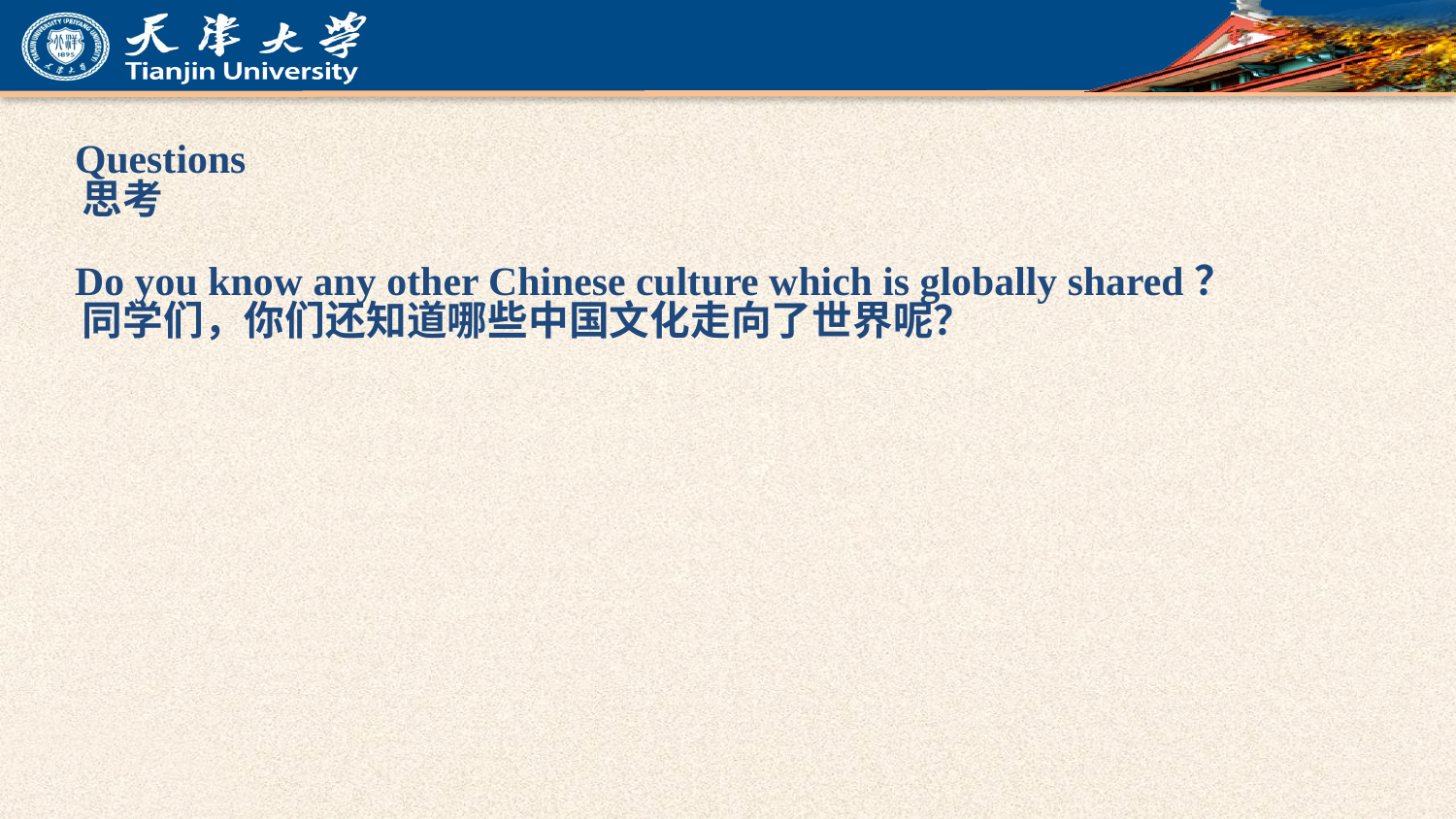

Questions
  思考

  Do you know any other Chinese culture which is globally shared？
  同学们，你们还知道哪些中国文化走向了世界呢？